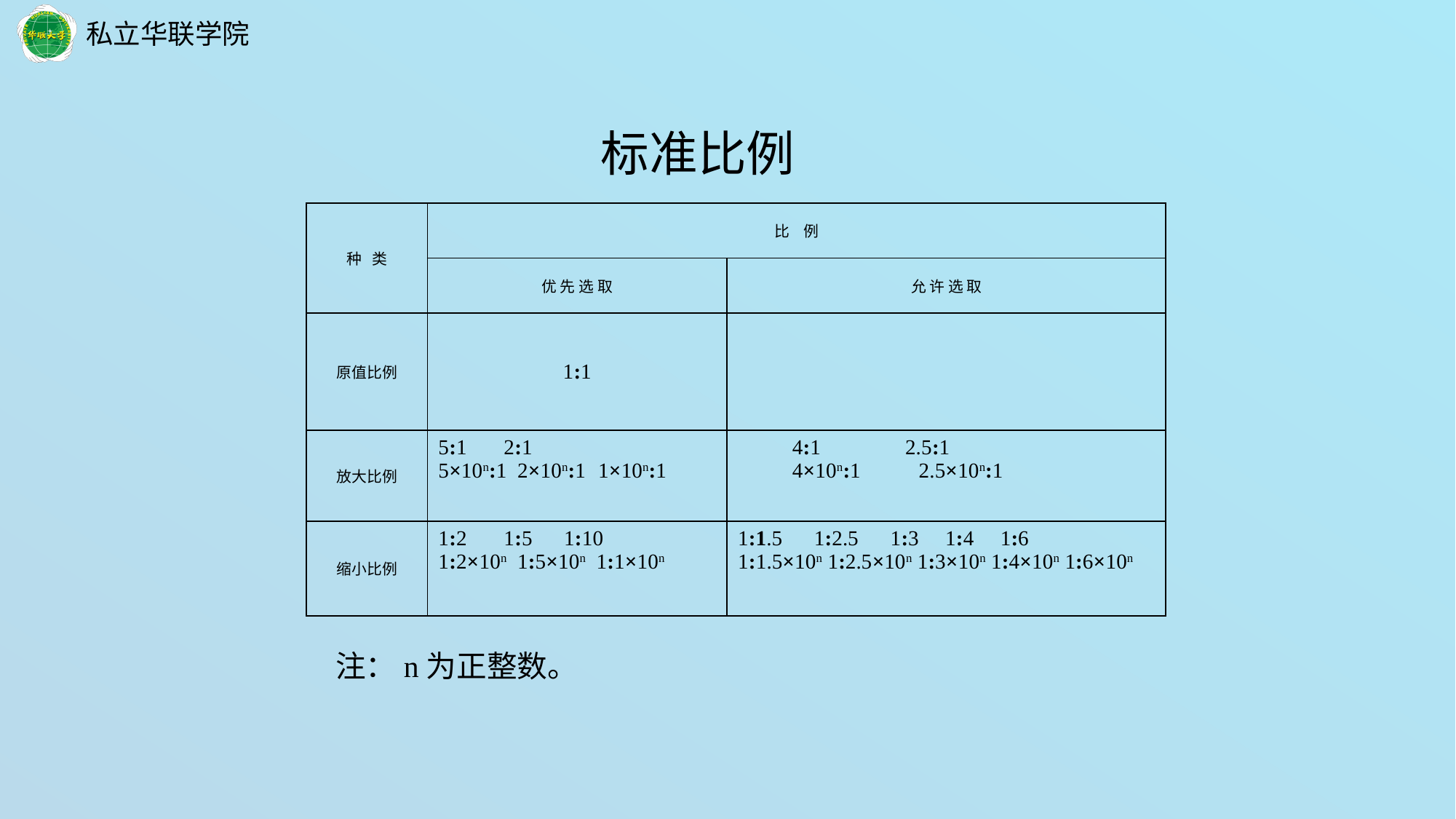

标准比例

| 种 类 | 比 例 |  |
| --- | --- | --- |
|  | 优 先 选 取 | 允 许 选 取 |
| 原值比例 | 1:1 |  |
| 放大比例 | 5:1 2:1 5×10n:1 2×10n:1 1×10n:1 | 4:1 2.5:1 4×10n:1 2.5×10n:1 |
| 缩小比例 | 1:2 1:5 1:10 1:2×10n 1:5×10n 1:1×10n | 1:1.5 1:2.5 1:3 1:4 1:6 1:1.5×10n 1:2.5×10n 1:3×10n 1:4×10n 1:6×10n |
注：n为正整数。